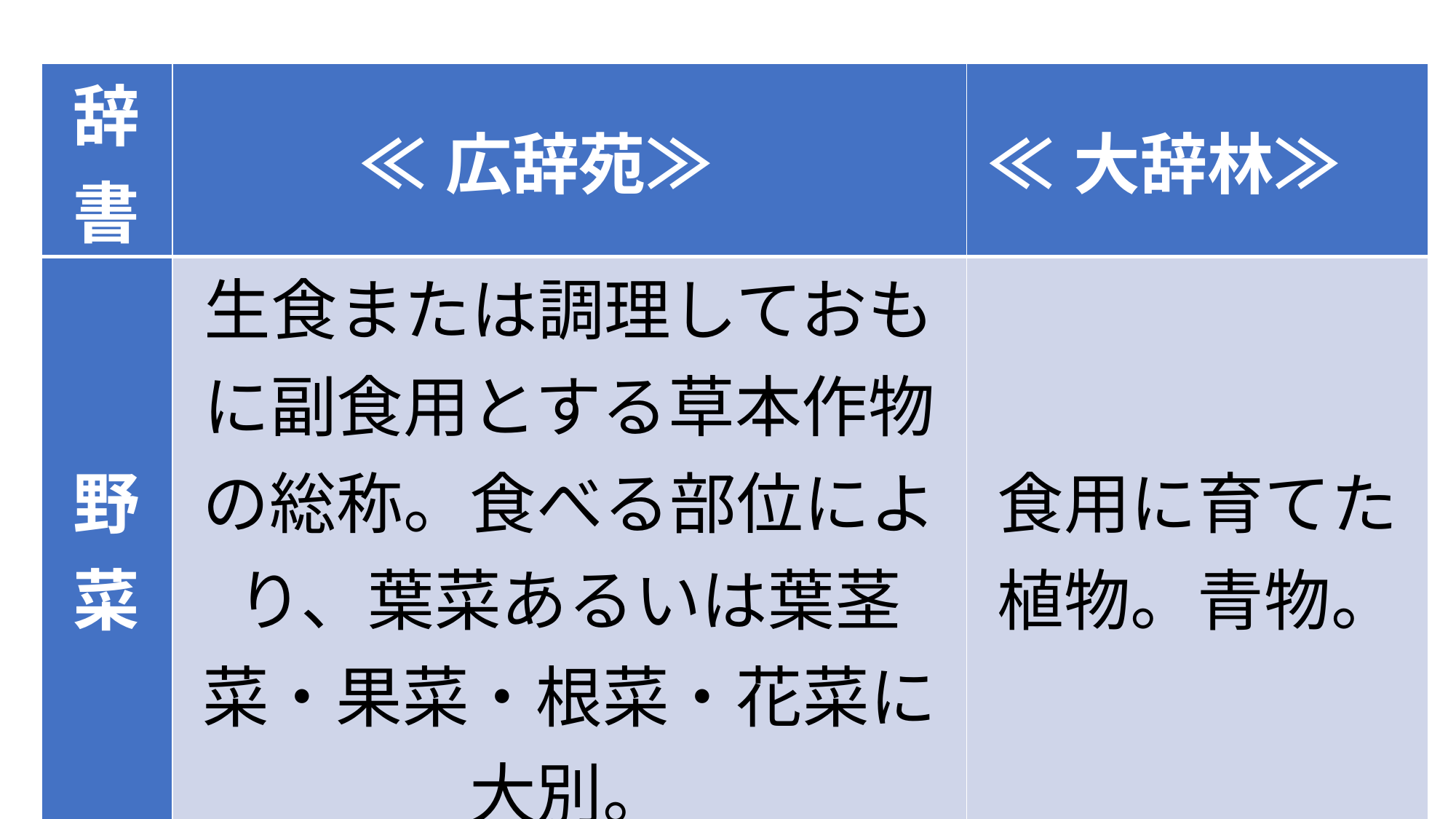

| 辞書 | ≪広辞苑≫ | ≪大辞林≫ |
| --- | --- | --- |
| 野菜 | 生食または調理しておもに副食用とする草本作物の総称。食べる部位により、葉菜あるいは葉茎菜・果菜・根菜・花菜に大別。 | 食用に育てた植物。青物。 |